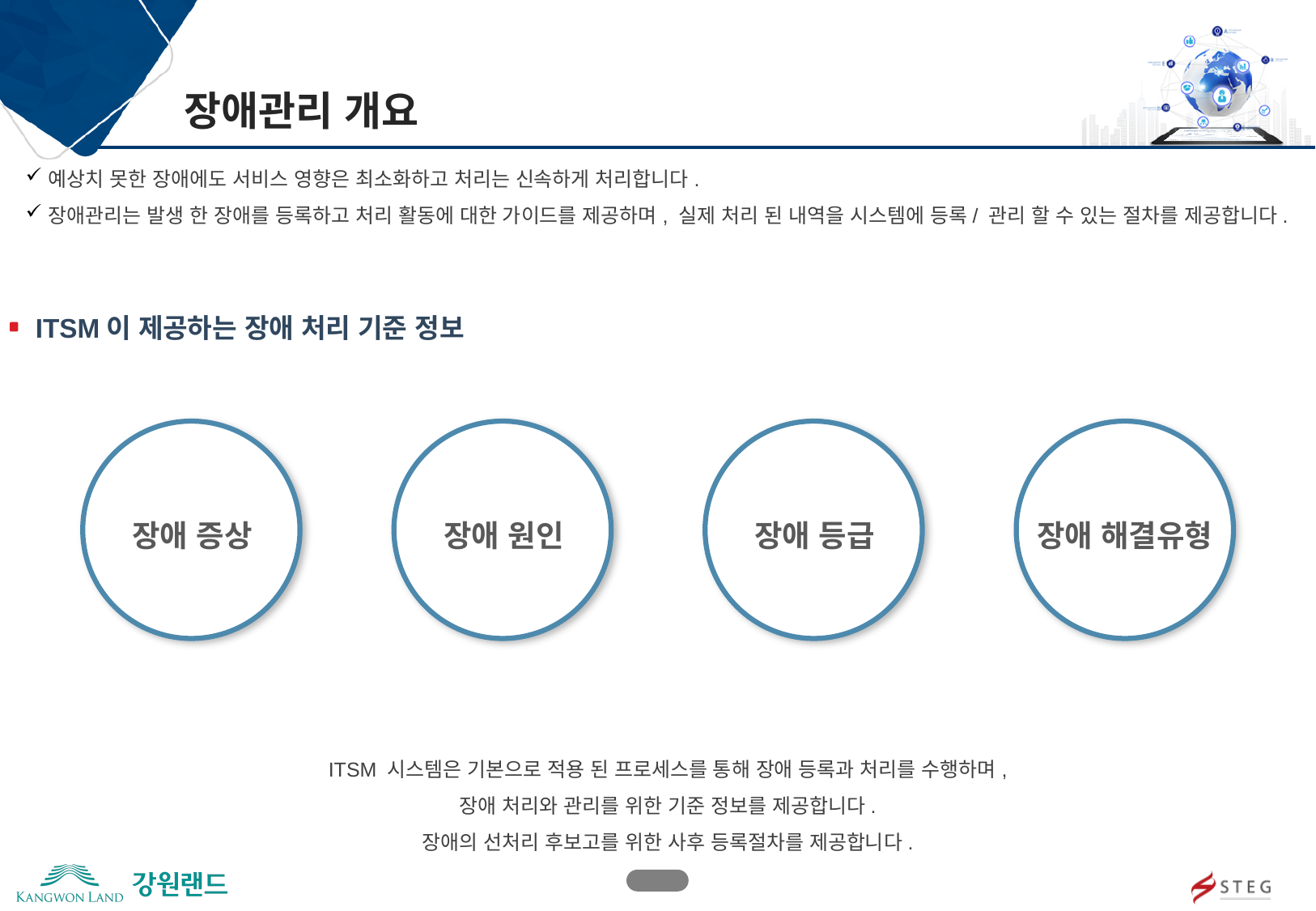

장애관리 개요
예상치 못한 장애에도 서비스 영향은 최소화하고 처리는 신속하게 처리합니다.
장애관리는 발생 한 장애를 등록하고 처리 활동에 대한 가이드를 제공하며, 실제 처리 된 내역을 시스템에 등록/ 관리 할 수 있는 절차를 제공합니다.
ITSM이 제공하는 장애 처리 기준 정보

장애 증상
장애 원인
장애 등급
장애 해결유형
ITSM 시스템은 기본으로 적용 된 프로세스를 통해 장애 등록과 처리를 수행하며,
장애 처리와 관리를 위한 기준 정보를 제공합니다.
장애의 선처리 후보고를 위한 사후 등록절차를 제공합니다.